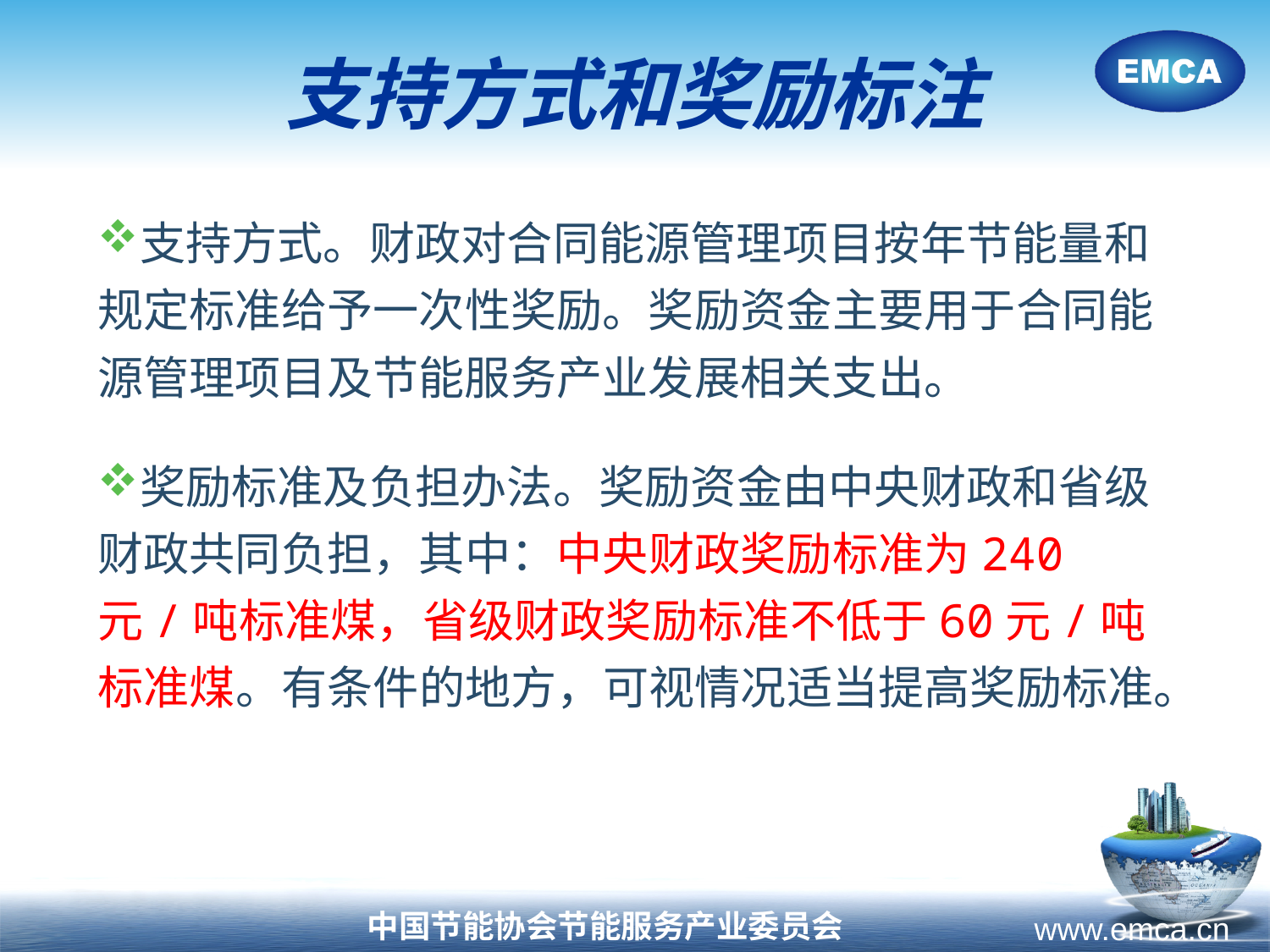

支持方式和奖励标注
支持方式。财政对合同能源管理项目按年节能量和规定标准给予一次性奖励。奖励资金主要用于合同能源管理项目及节能服务产业发展相关支出。
奖励标准及负担办法。奖励资金由中央财政和省级财政共同负担，其中：中央财政奖励标准为240元/吨标准煤，省级财政奖励标准不低于60元/吨标准煤。有条件的地方，可视情况适当提高奖励标准。